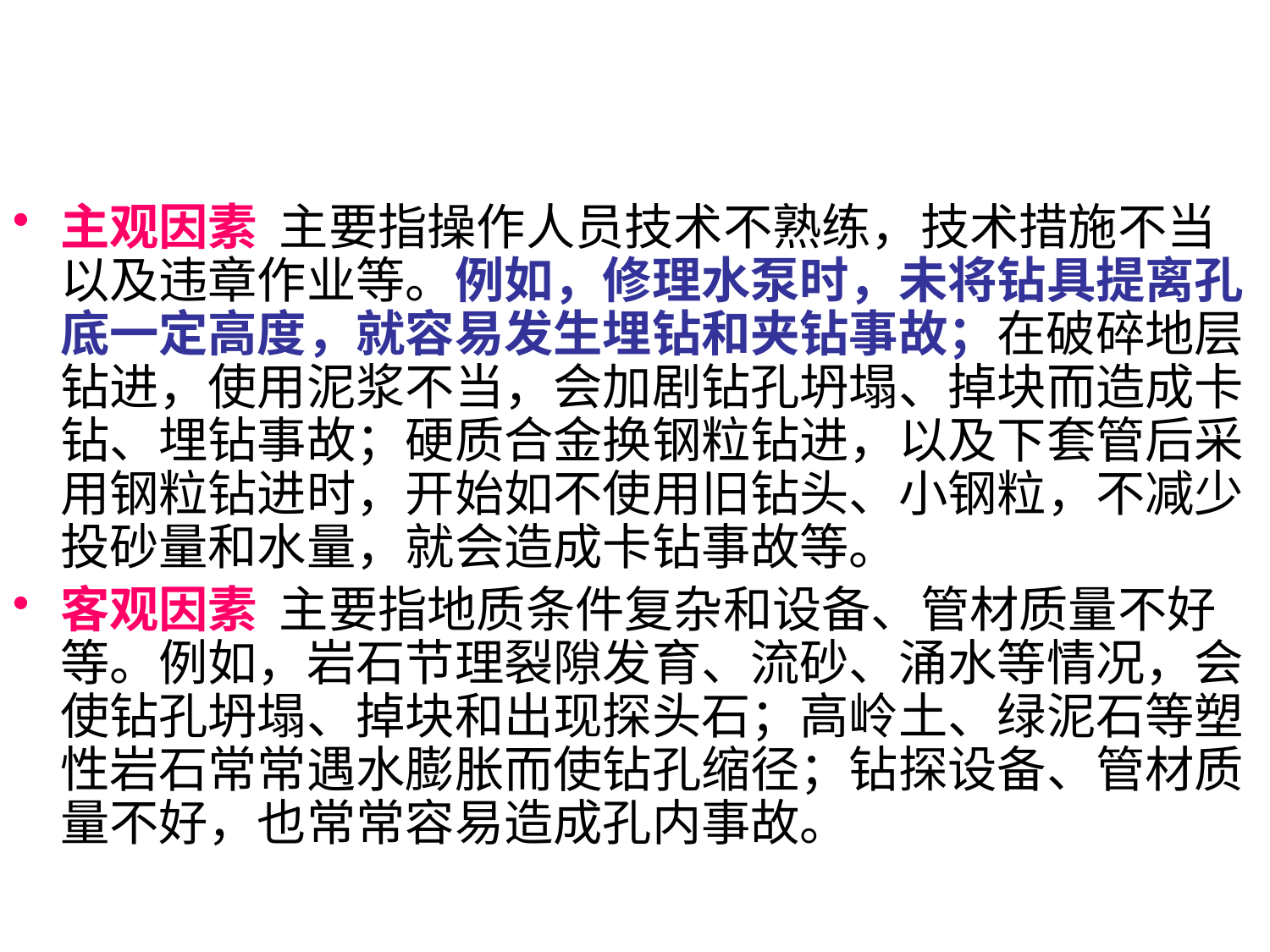

#

主观因素  主要指操作人员技术不熟练，技术措施不当以及违章作业等。例如，修理水泵时，未将钻具提离孔底一定高度，就容易发生埋钻和夹钻事故；在破碎地层钻进，使用泥浆不当，会加剧钻孔坍塌、掉块而造成卡钻、埋钻事故；硬质合金换钢粒钻进，以及下套管后采用钢粒钻进时，开始如不使用旧钻头、小钢粒，不减少投砂量和水量，就会造成卡钻事故等。
客观因素  主要指地质条件复杂和设备、管材质量不好等。例如，岩石节理裂隙发育、流砂、涌水等情况，会使钻孔坍塌、掉块和出现探头石；高岭土、绿泥石等塑性岩石常常遇水膨胀而使钻孔缩径；钻探设备、管材质量不好，也常常容易造成孔内事故。